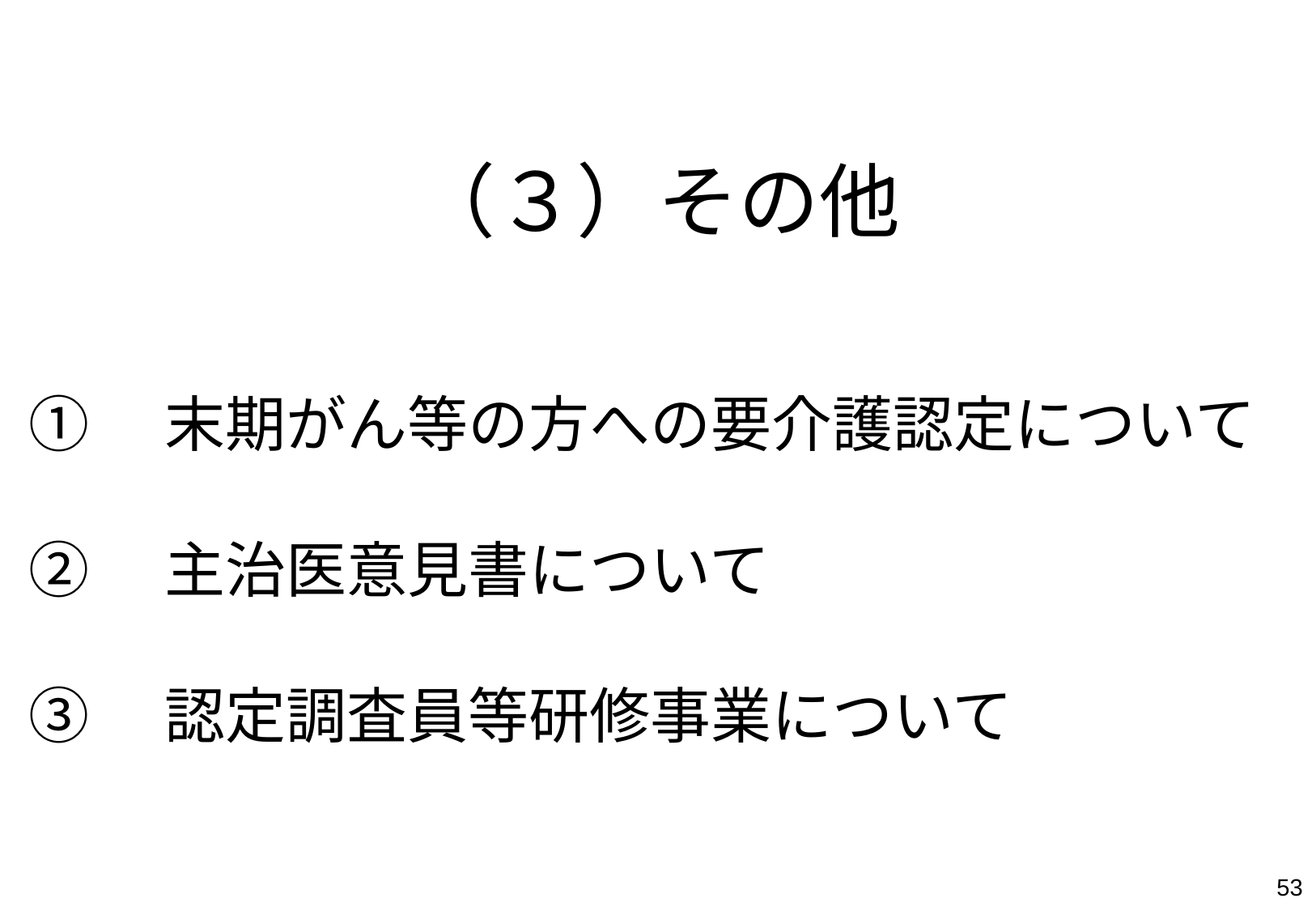

（３）その他
①　末期がん等の方への要介護認定について

②　主治医意見書について

③　認定調査員等研修事業について
53